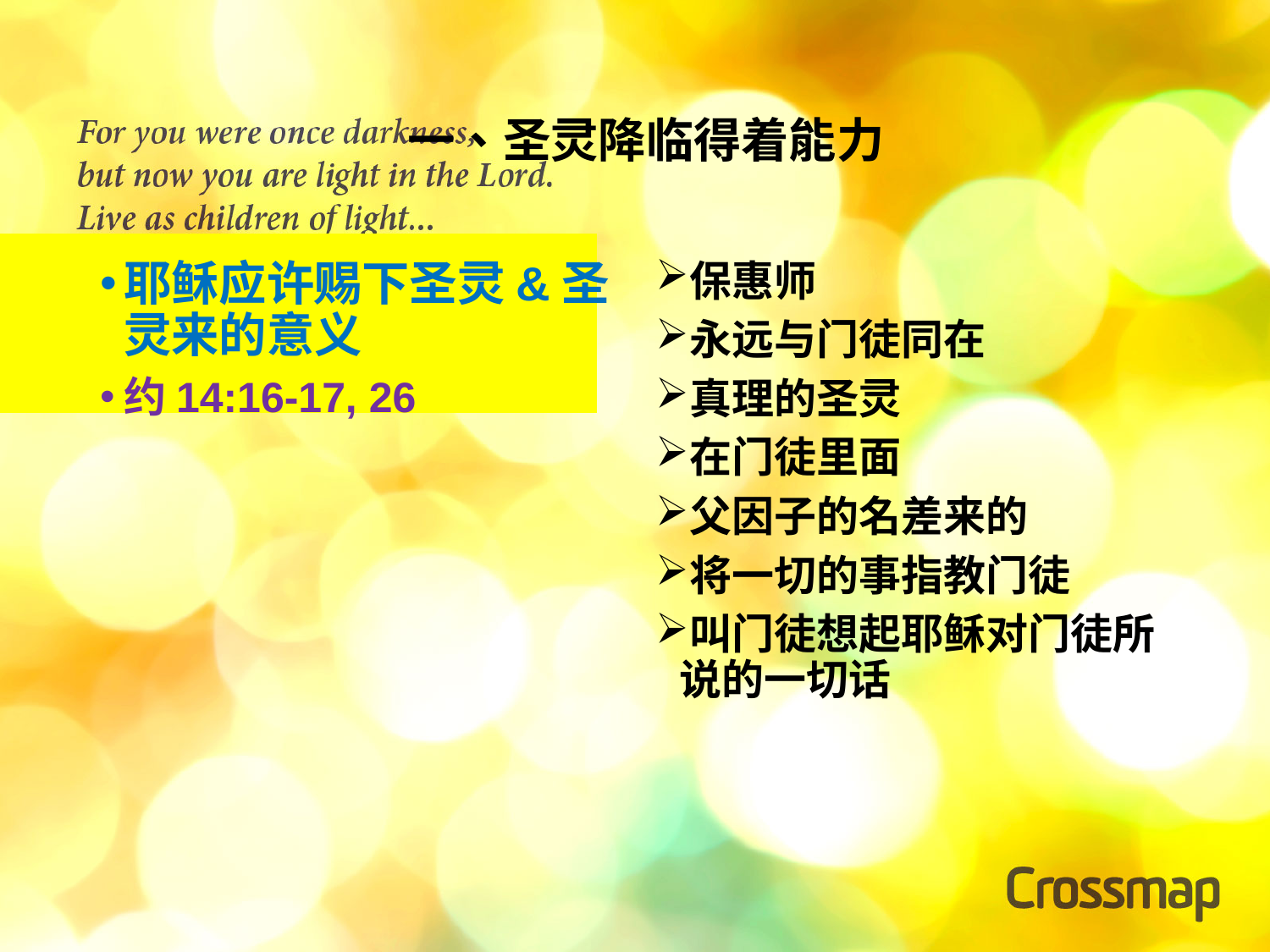

# 一、圣灵降临得着能力

耶稣应许赐下圣灵&圣灵来的意义
约14:16-17, 26
保惠师
永远与门徒同在
真理的圣灵
在门徒里面
父因子的名差来的
将一切的事指教门徒
叫门徒想起耶稣对门徒所说的一切话